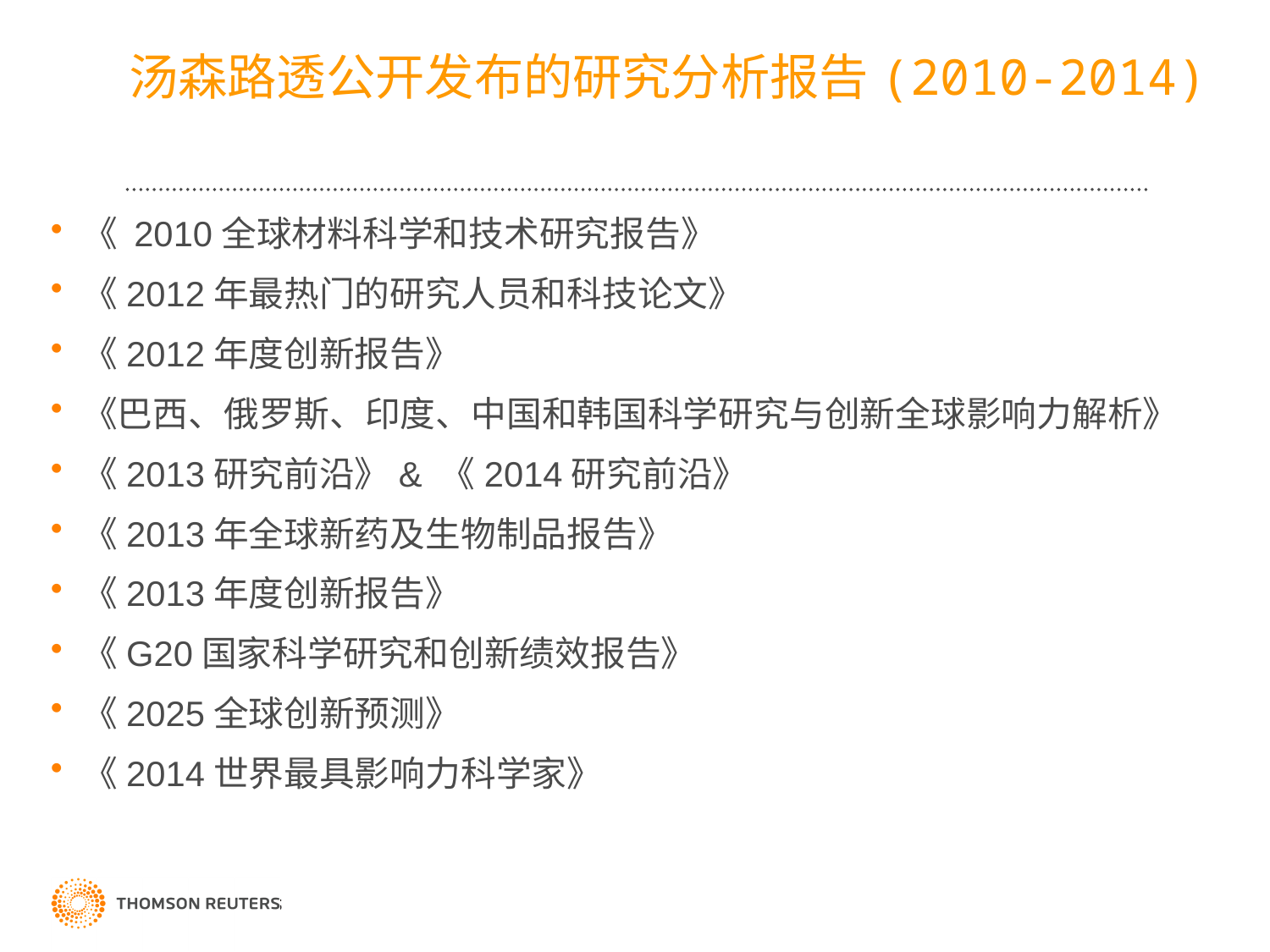

# 汤森路透公开发布的研究分析报告(2010-2014)
《 2010全球材料科学和技术研究报告》
《2012年最热门的研究人员和科技论文》
《2012年度创新报告》
《巴西、俄罗斯、印度、中国和韩国科学研究与创新全球影响力解析》
《2013研究前沿》& 《2014研究前沿》
《2013年全球新药及生物制品报告》
《2013年度创新报告》
《G20国家科学研究和创新绩效报告》
《2025全球创新预测》
《2014世界最具影响力科学家》